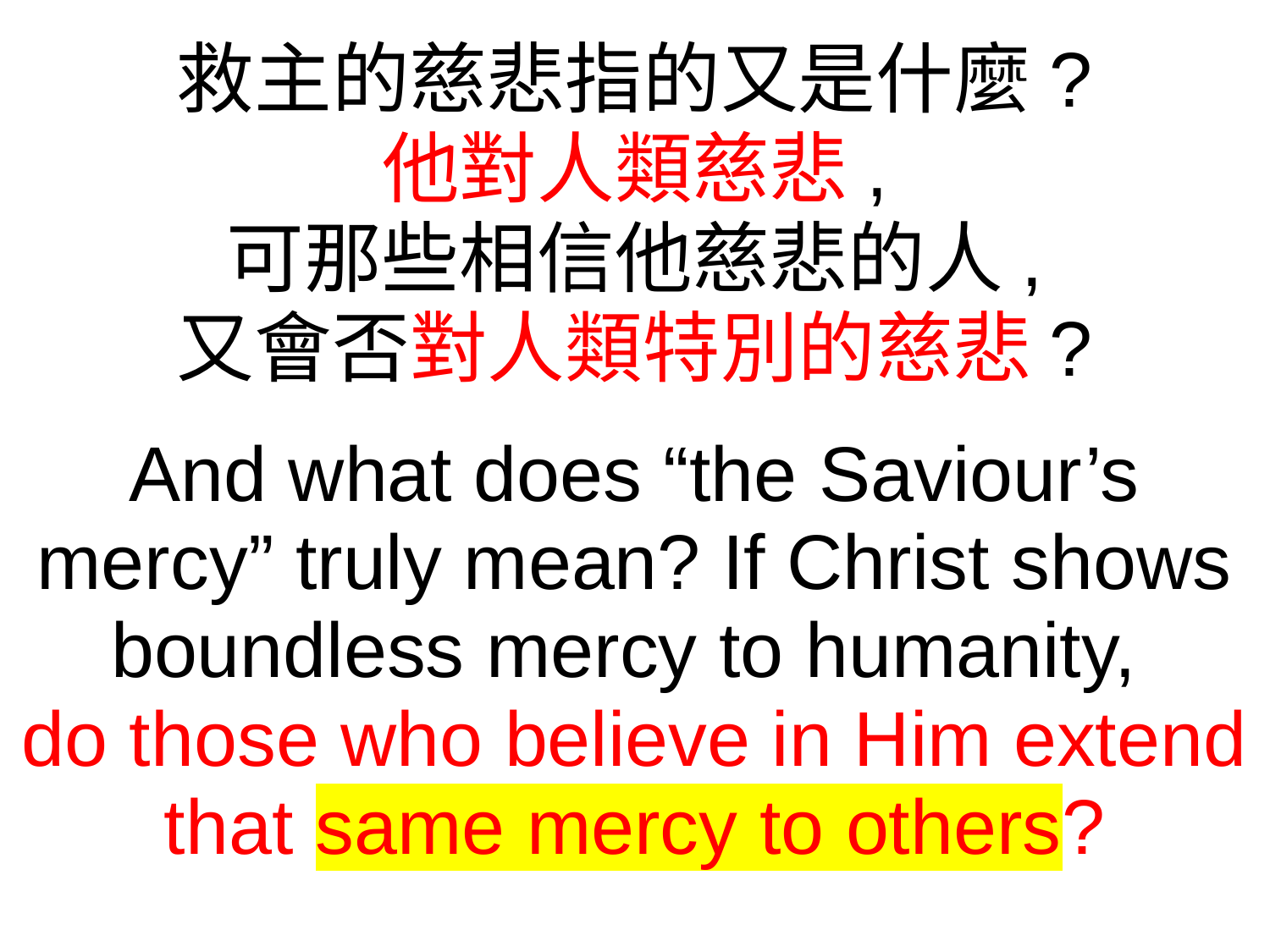

救主的慈悲指的又是什麼?
他對人類慈悲,
可那些相信他慈悲的人,
又會否對人類特別的慈悲?
And what does “the Saviour’s mercy” truly mean? If Christ shows boundless mercy to humanity,
do those who believe in Him extend that same mercy to others?